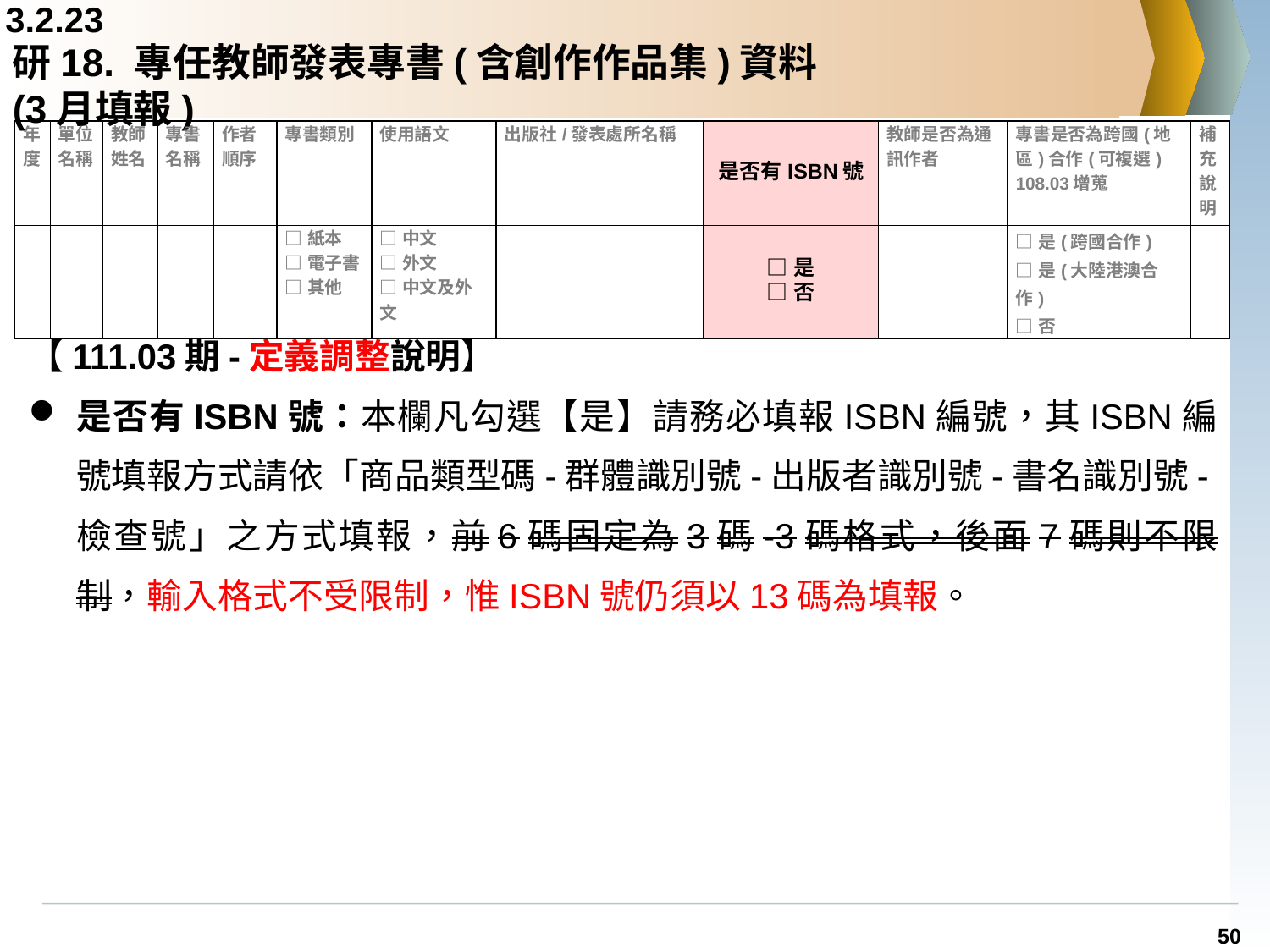

3.2.23
# 研18. 專任教師發表專書(含創作作品集)資料		   	       (3月填報)
| 年度 | 單位名稱 | 教師姓名 | 專書名稱 | 作者順序 | 專書類別 | 使用語文 | 出版社/發表處所名稱 | 是否有ISBN號 | 教師是否為通訊作者 | 專書是否為跨國(地區)合作(可複選) 108.03增蒐 | 補充說明 |
| --- | --- | --- | --- | --- | --- | --- | --- | --- | --- | --- | --- |
|  |  |  |  |  | □紙本 □電子書 □其他 | □中文 □外文 □中文及外文 |  | □是 □否 |  | □是(跨國合作) □是(大陸港澳合作) □否 |  |
【111.03期-定義調整說明】
是否有ISBN號：本欄凡勾選【是】請務必填報ISBN編號，其ISBN編號填報方式請依「商品類型碼-群體識別號-出版者識別號-書名識別號-檢查號」之方式填報，前6碼固定為3碼-3碼格式，後面7碼則不限制，輸入格式不受限制，惟ISBN號仍須以13碼為填報。